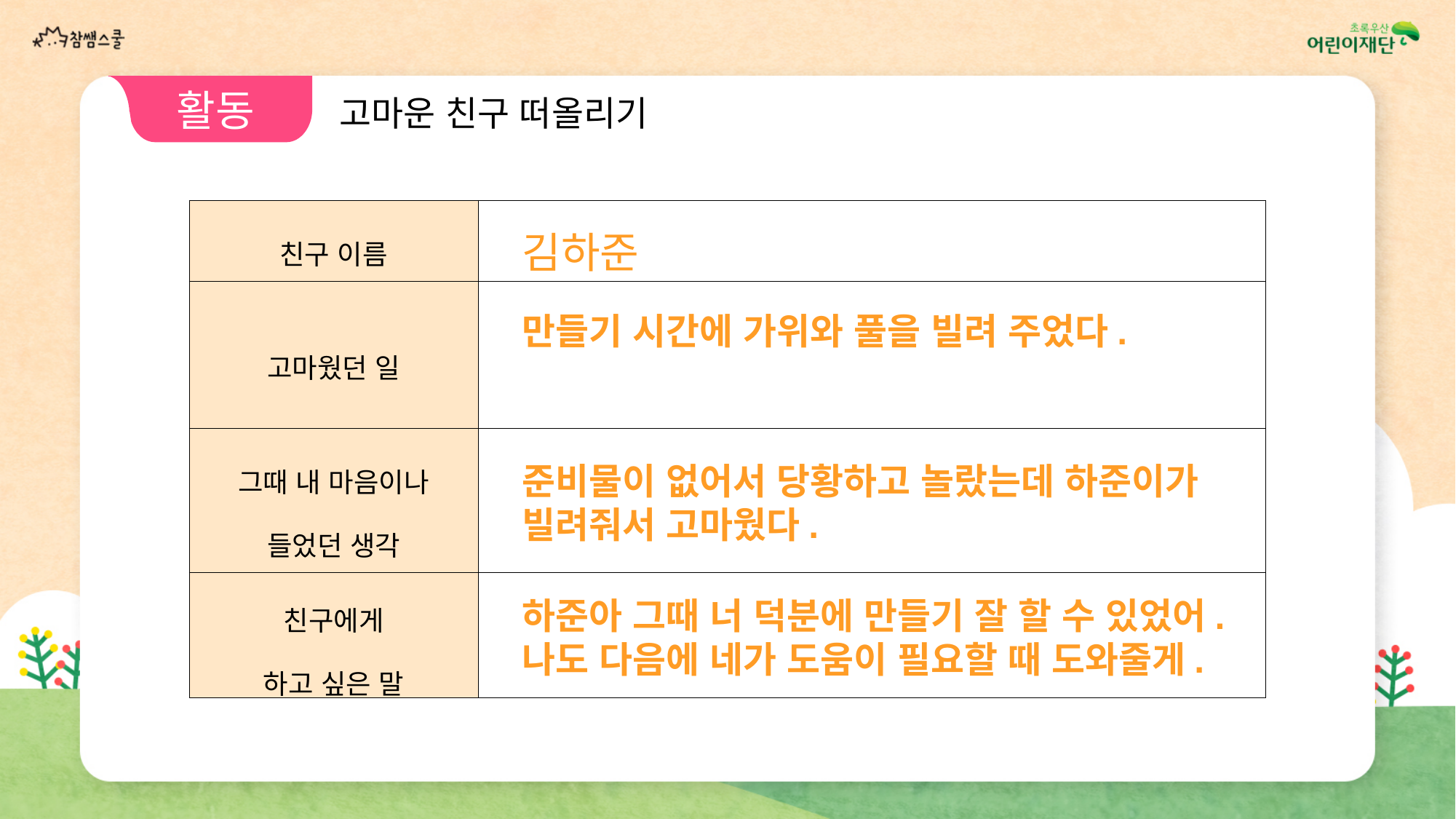

활동2
고마운 친구 떠올리기
김하준
| 친구 이름 |  |
| --- | --- |
| 고마웠던 일 |  |
| 그때 내 마음이나 들었던 생각 |  |
| 친구에게 하고 싶은 말 |  |
만들기 시간에 가위와 풀을 빌려 주었다.
준비물이 없어서 당황하고 놀랐는데 하준이가 빌려줘서 고마웠다.
하준아 그때 너 덕분에 만들기 잘 할 수 있었어. 나도 다음에 네가 도움이 필요할 때 도와줄게.